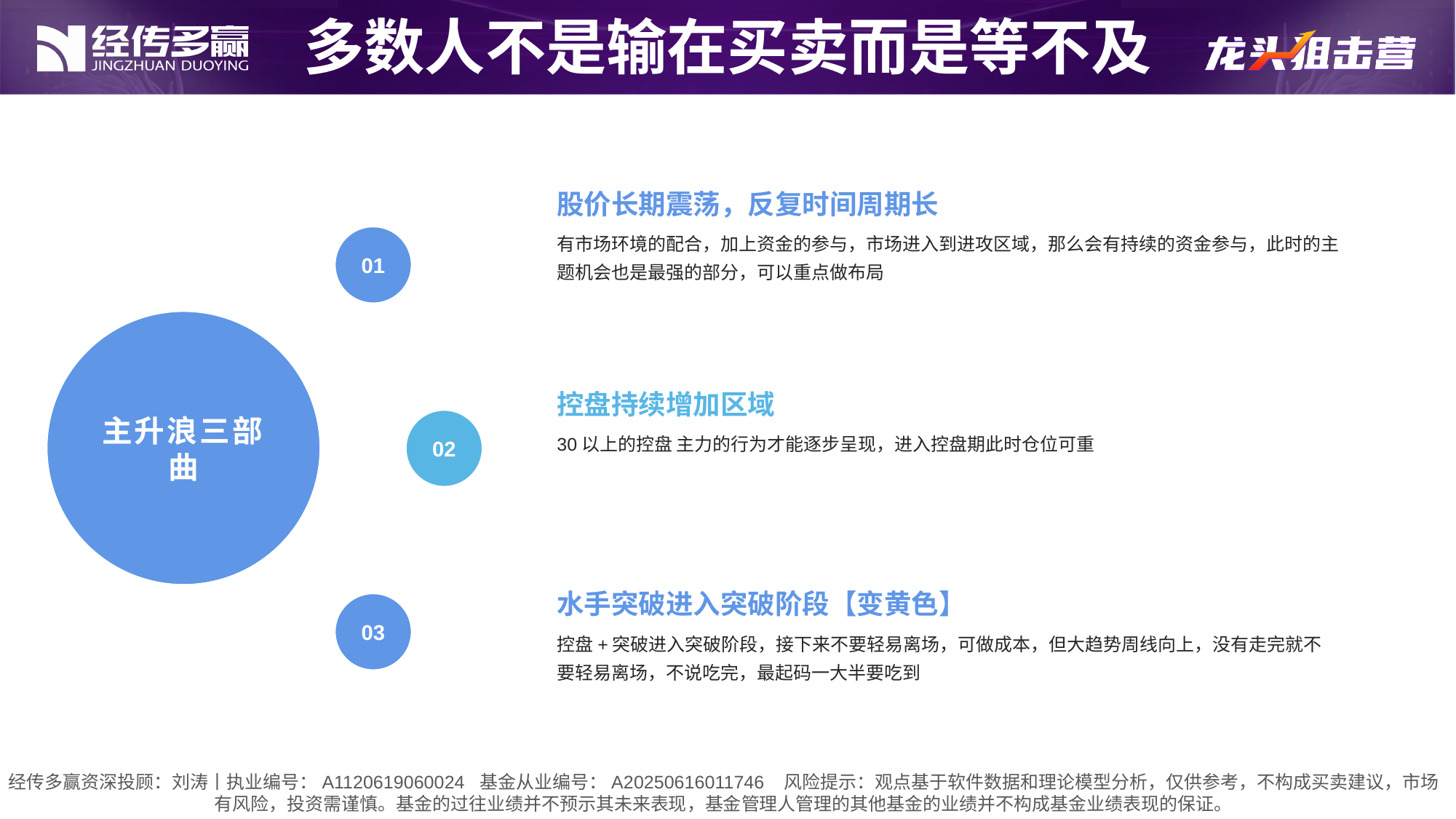

多数人不是输在买卖而是等不及
股价长期震荡，反复时间周期长

有市场环境的配合，加上资金的参与，市场进入到进攻区域，那么会有持续的资金参与，此时的主题机会也是最强的部分，可以重点做布局
01
主升浪三部曲
控盘持续增加区域
02
30以上的控盘 主力的行为才能逐步呈现，进入控盘期此时仓位可重
水手突破进入突破阶段【变黄色】
03
控盘+突破进入突破阶段，接下来不要轻易离场，可做成本，但大趋势周线向上，没有走完就不要轻易离场，不说吃完，最起码一大半要吃到